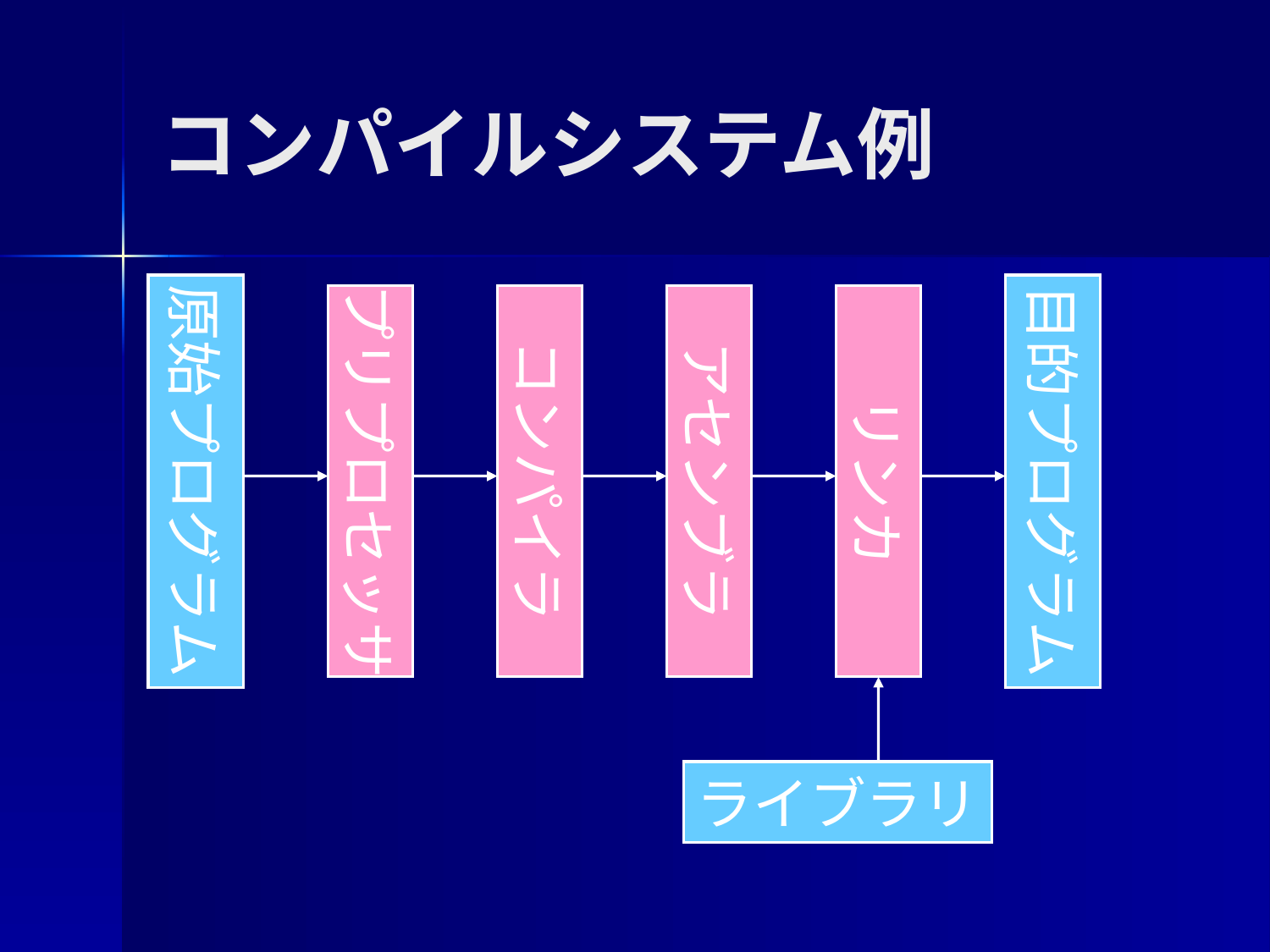

# コンパイルシステム例
原始プログラム
目的プログラム
プリプロセッサ

コンパイラ

アセンブラ

リンカ

ライブラリ